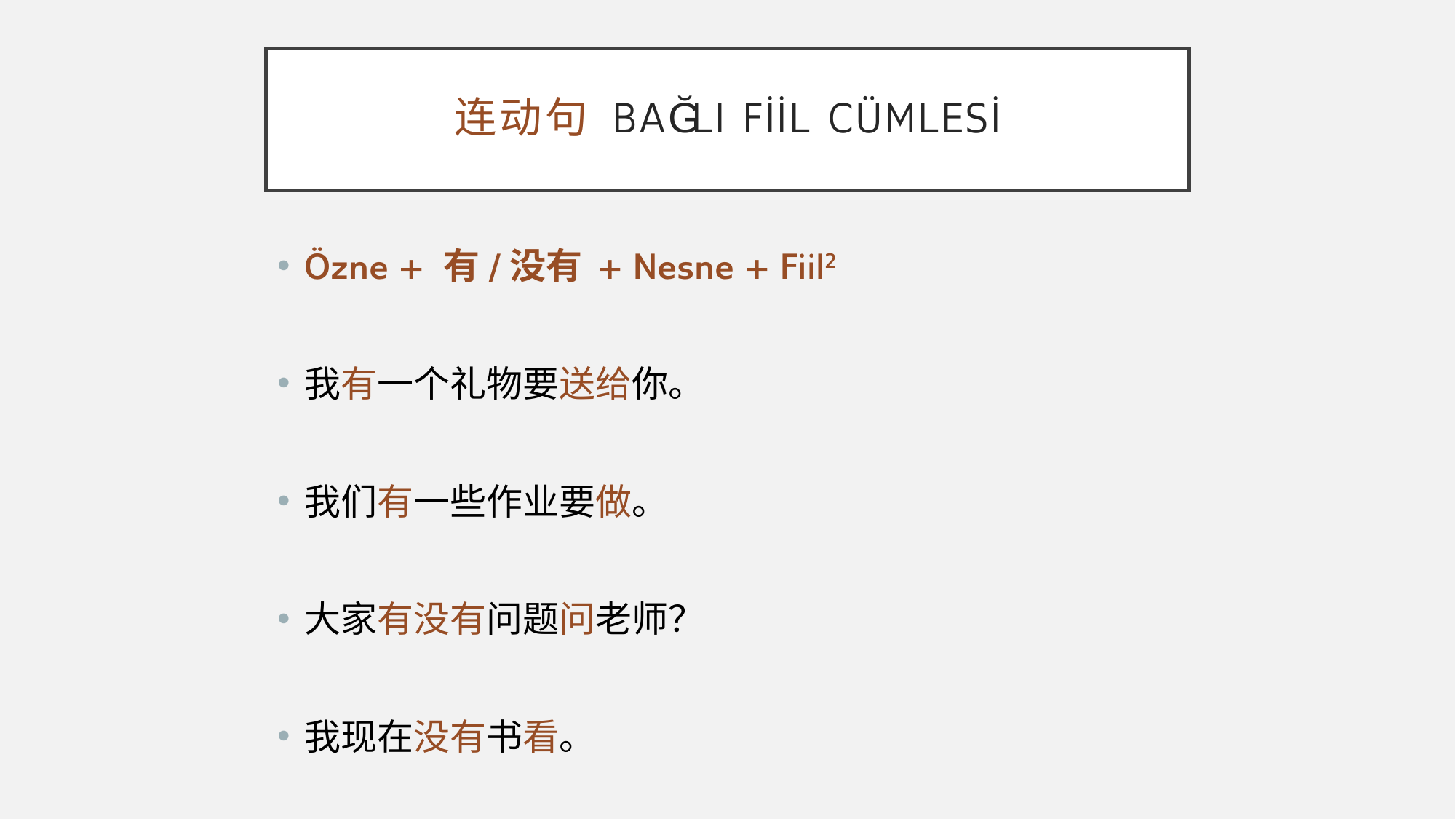

# 连动句 bağlı fİİl cümlesİ
Özne + 有/没有 + Nesne + Fiil2

我有一个礼物要送给你。

我们有一些作业要做。

大家有没有问题问老师？

我现在没有书看。